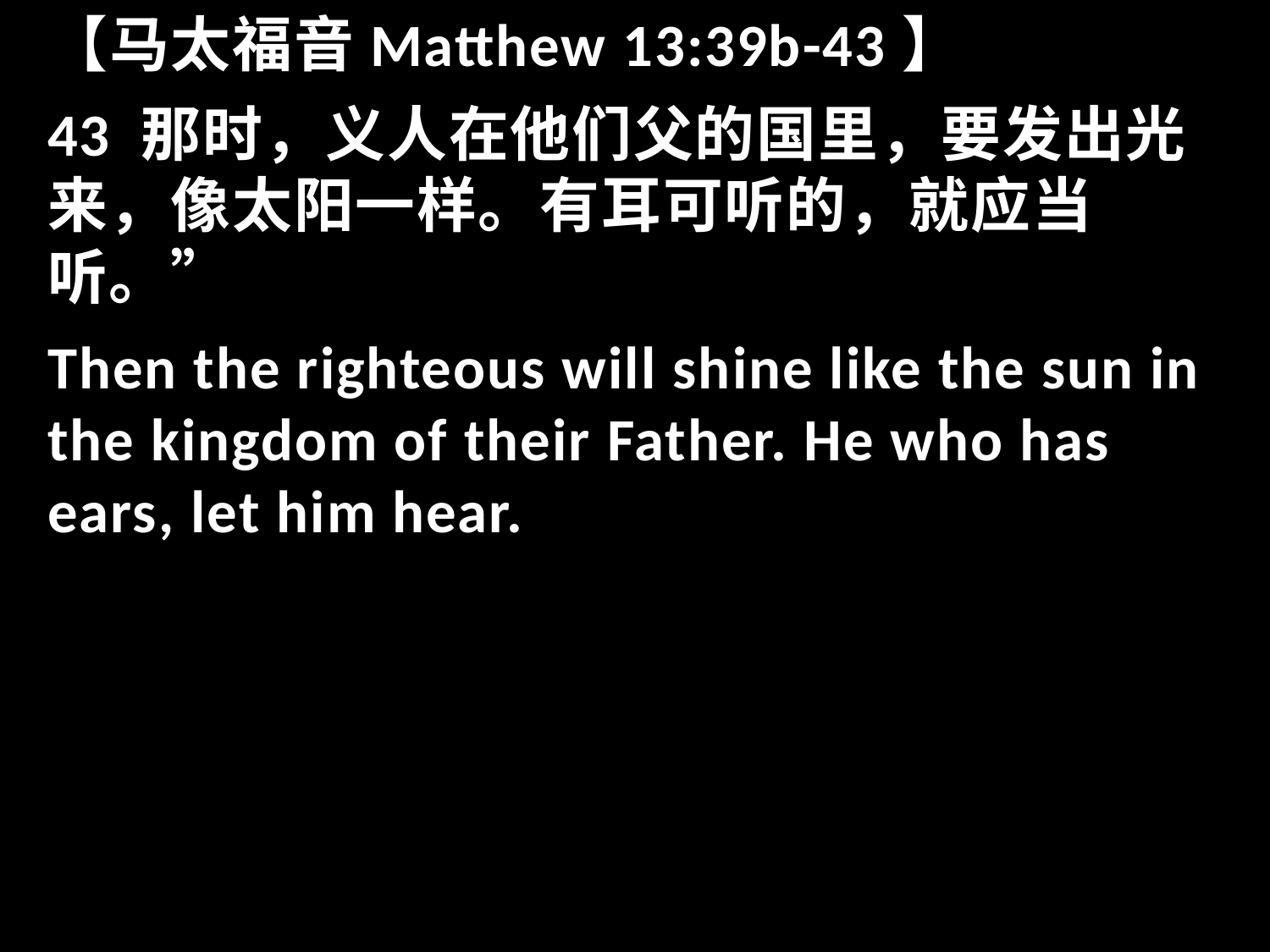

【马太福音Matthew 13:39b-43】
43 那时，义人在他们父的国里，要发出光来，像太阳一样。有耳可听的，就应当听。”
Then the righteous will shine like the sun in the kingdom of their Father. He who has ears, let him hear.